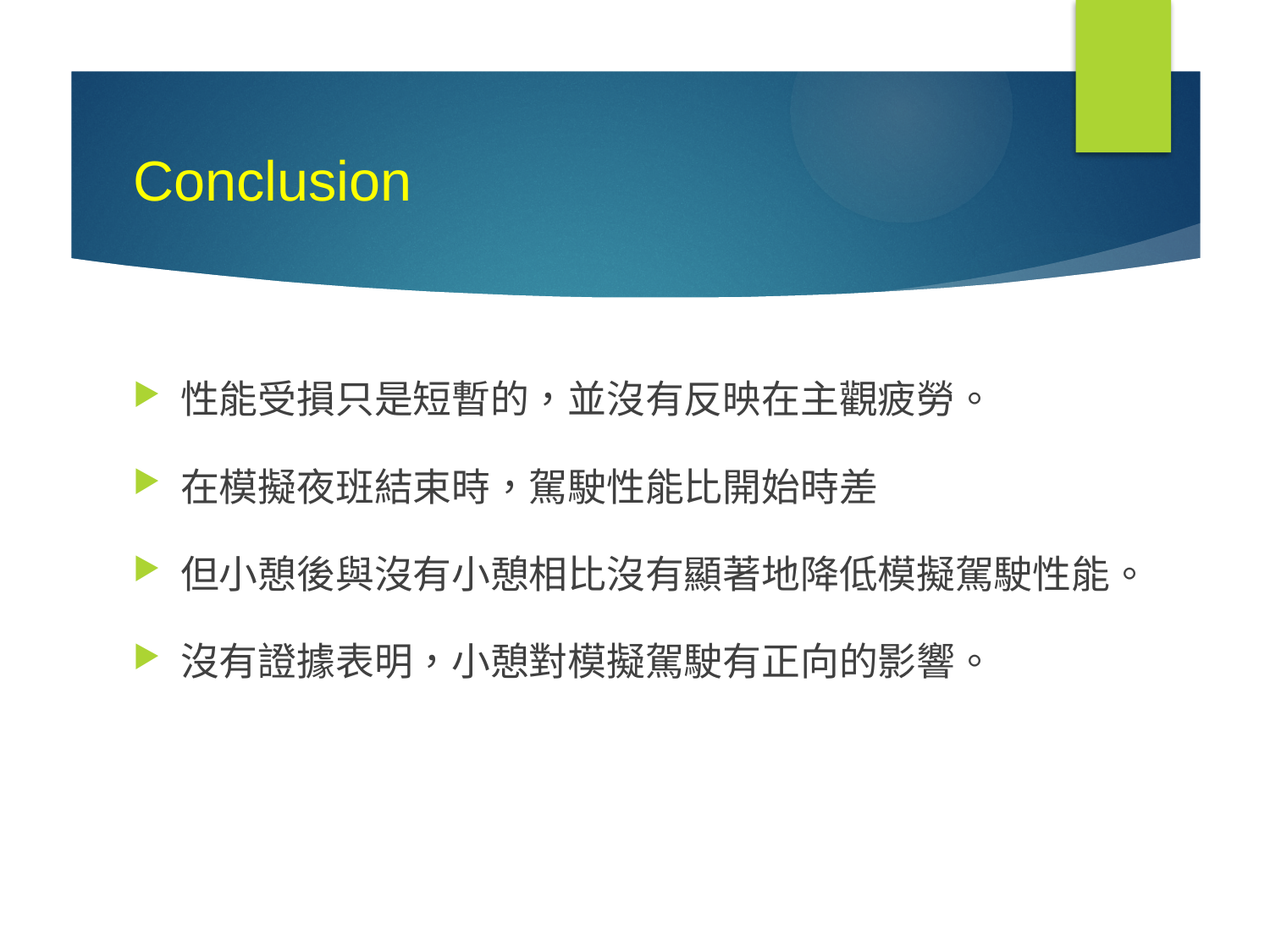

# Conclusion
性能受損只是短暫的，並沒有反映在主觀疲勞。
在模擬夜班結束時，駕駛性能比開始時差
但小憩後與沒有小憩相比沒有顯著地降低模擬駕駛性能。
沒有證據表明，小憩對模擬駕駛有正向的影響。